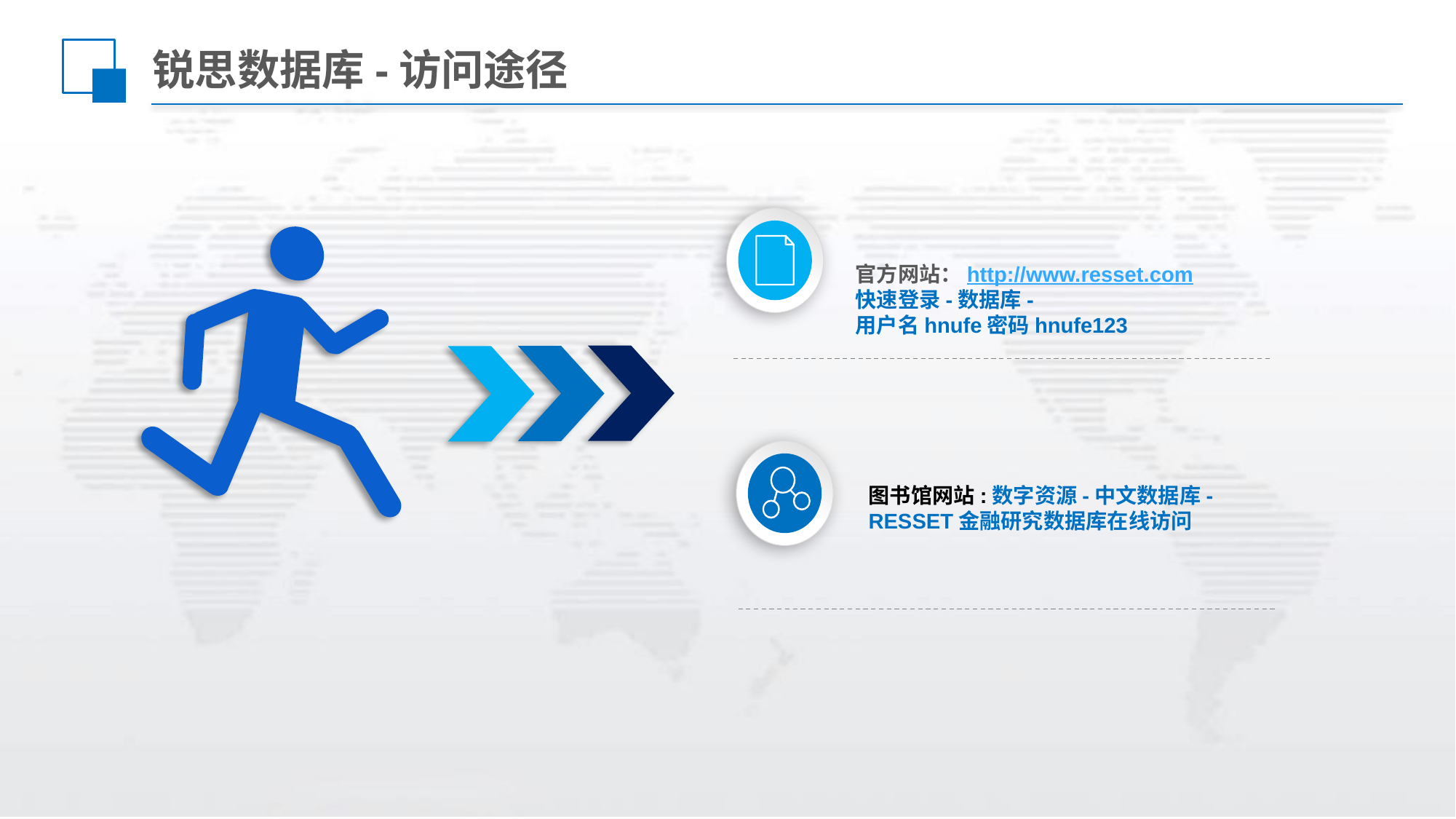

# 锐思数据库-访问途径

官方网站：http://www.resset.com
快速登录-数据库-
用户名hnufe密码hnufe123

图书馆网站:数字资源-中文数据库-
RESSET金融研究数据库在线访问